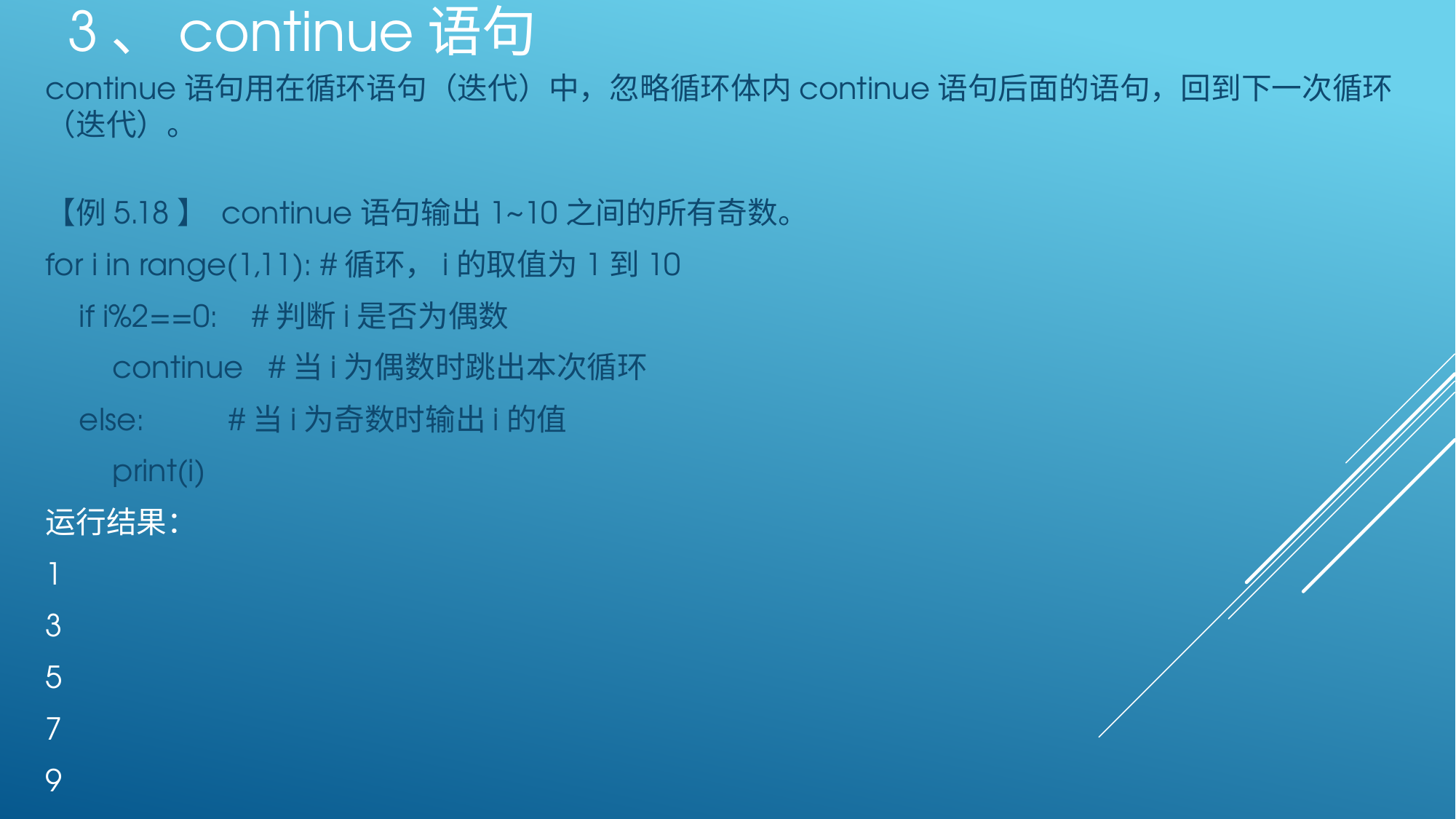

# 3、continue语句
continue语句用在循环语句（迭代）中，忽略循环体内continue语句后面的语句，回到下一次循环（迭代）。
【例5.18】 continue语句输出1~10之间的所有奇数。
for i in range(1,11): #循环，i的取值为1到10
    if i%2==0:    #判断i是否为偶数
        continue   #当i为偶数时跳出本次循环
    else:          #当i为奇数时输出i的值
        print(i)
运行结果：
1
3
5
7
9